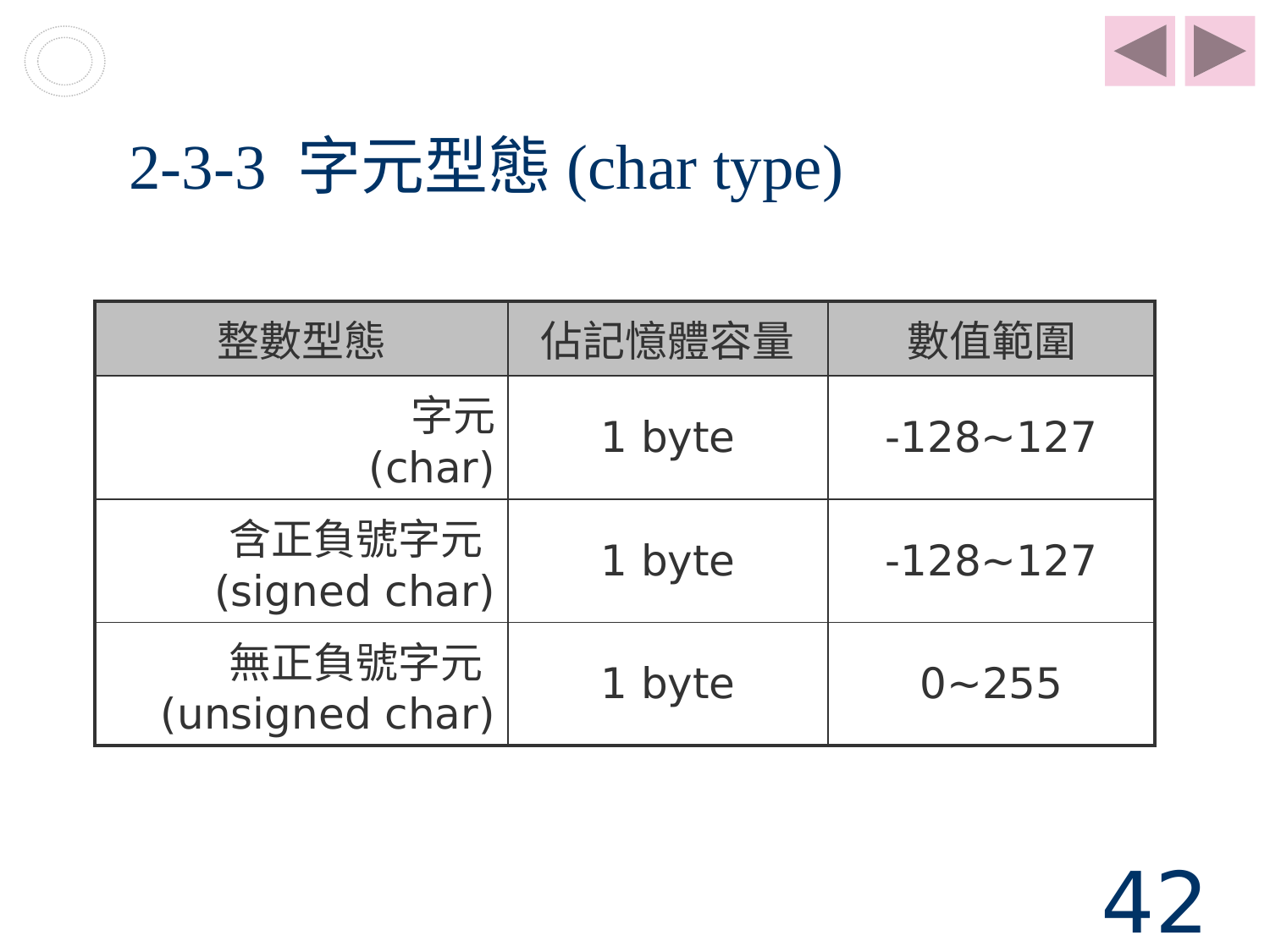

# 2-3-3 字元型態(char type)
| 整數型態 | 佔記憶體容量 | 數值範圍 |
| --- | --- | --- |
| 字元 (char) | 1 byte | -128~127 |
| 含正負號字元(signed char) | 1 byte | -128~127 |
| 無正負號字元(unsigned char) | 1 byte | 0~255 |
42